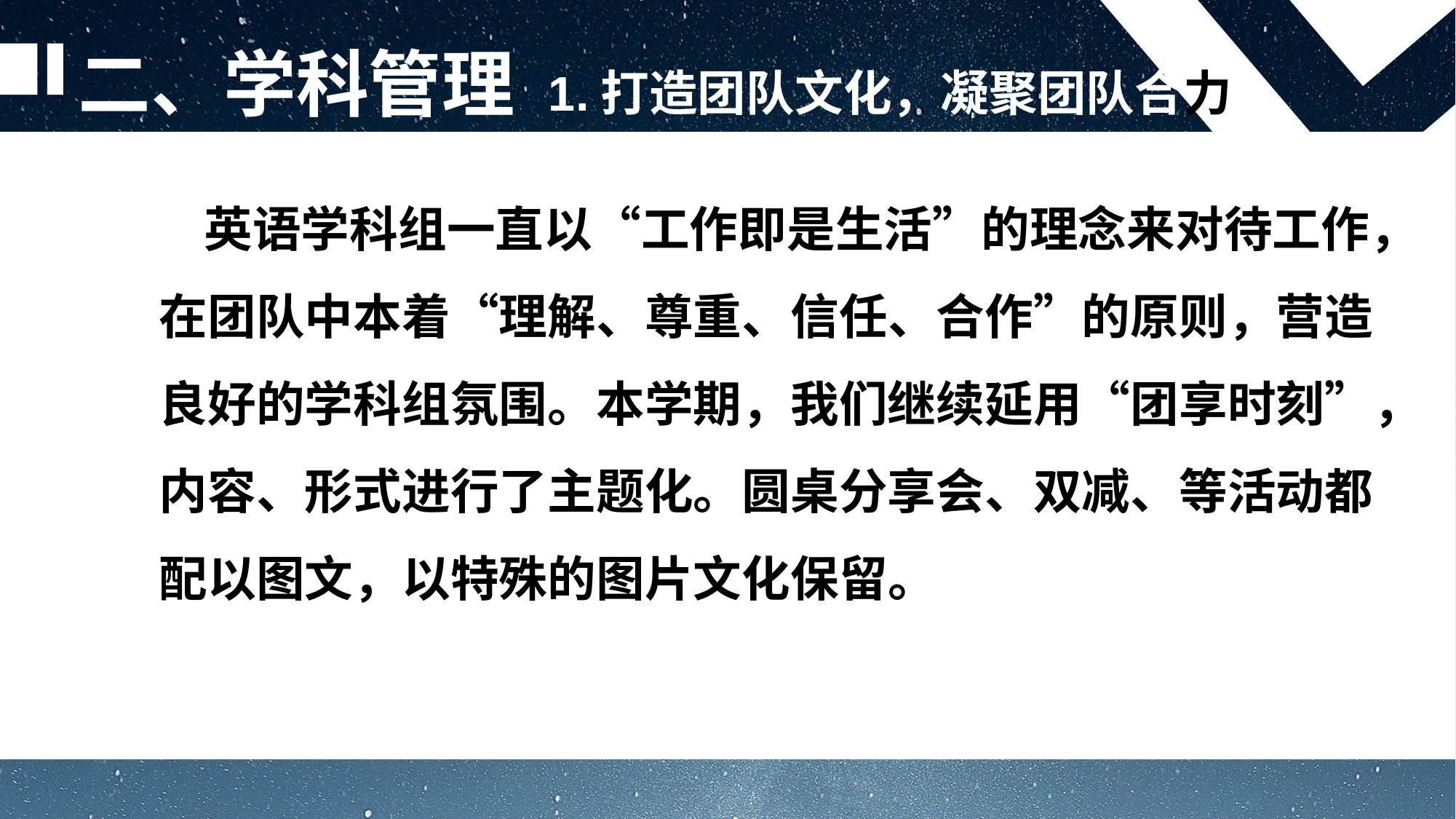

二、学科管理 1.打造团队文化，凝聚团队合力

   英语学科组一直以“工作即是生活”的理念来对待工作，在团队中本着“理解、尊重、信任、合作”的原则，营造良好的学科组氛围。本学期，我们继续延用“团享时刻”，内容、形式进行了主题化。圆桌分享会、双减、等活动都配以图文，以特殊的图片文化保留。